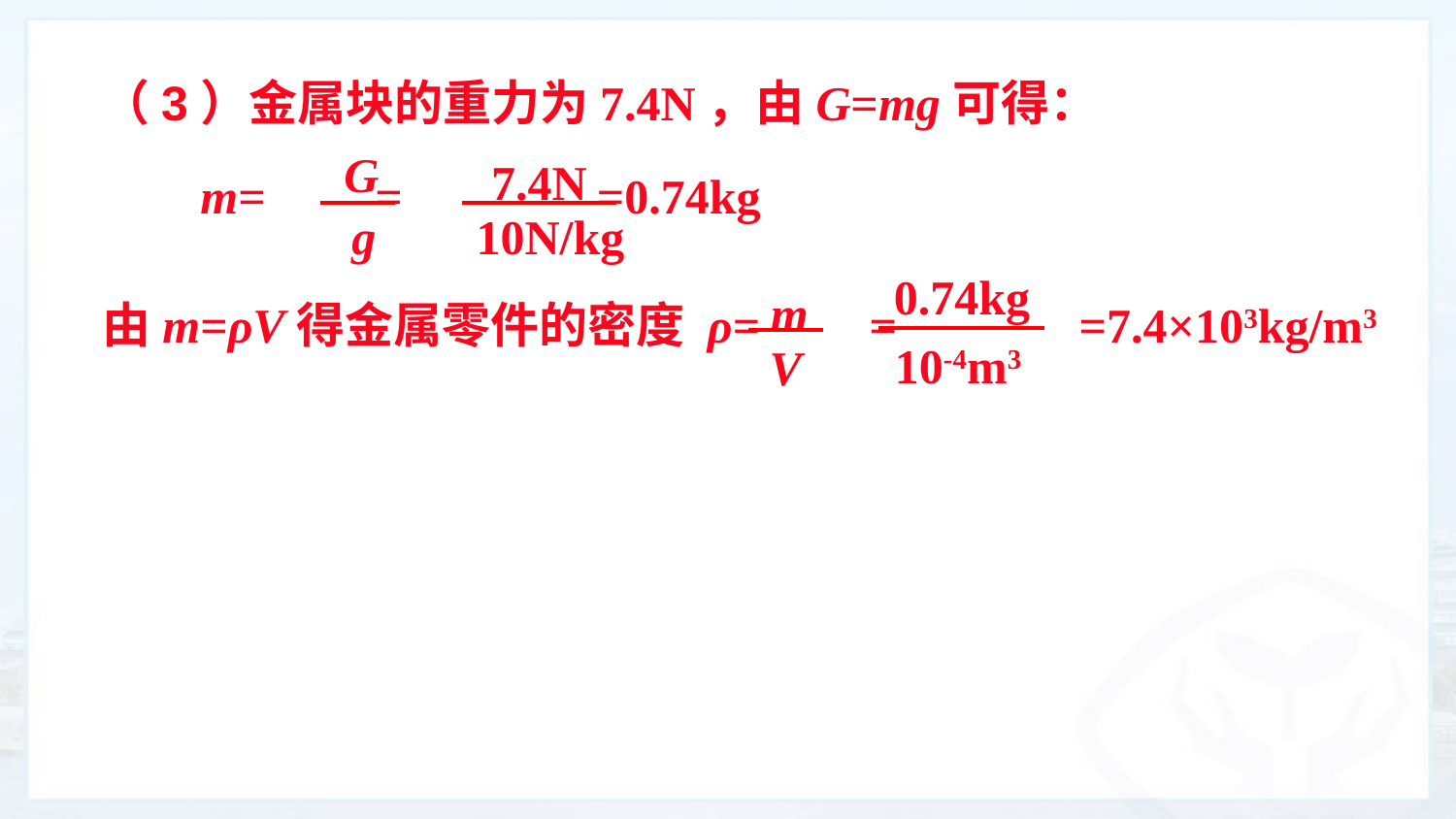

（3）金属块的重力为7.4N，由G=mg可得：
G
7.4N
m=         =                =0.74kg
g
10N/kg
0.74kg
m
由m=ρV得金属零件的密度 ρ=         =               =7.4×103kg/m3
10-4m3
V